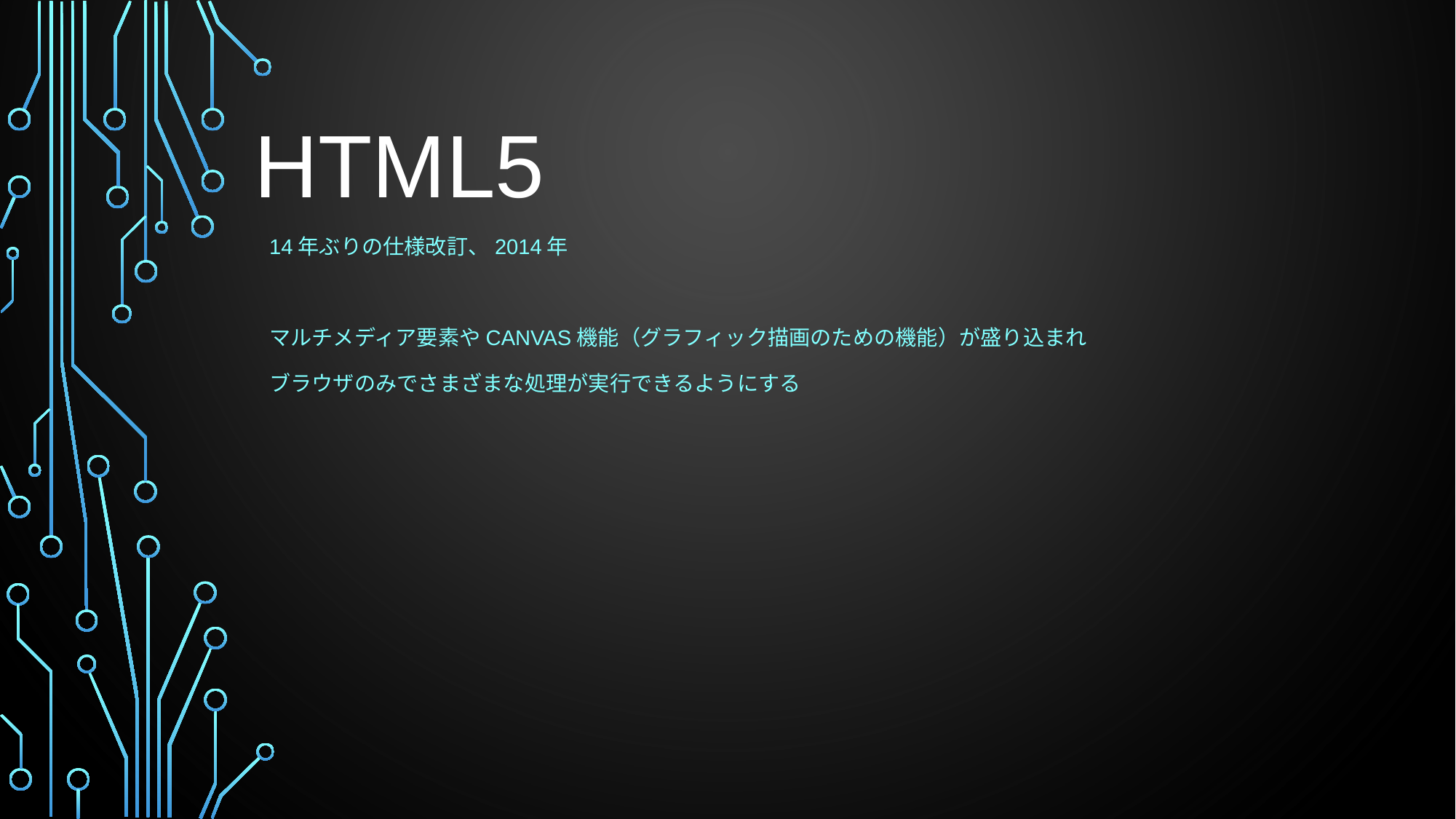

# HTML5
14年ぶりの仕様改訂、2014年

マルチメディア要素やCanvas機能（グラフィック描画のための機能）が盛り込まれ
ブラウザのみでさまざまな処理が実行できるようにする